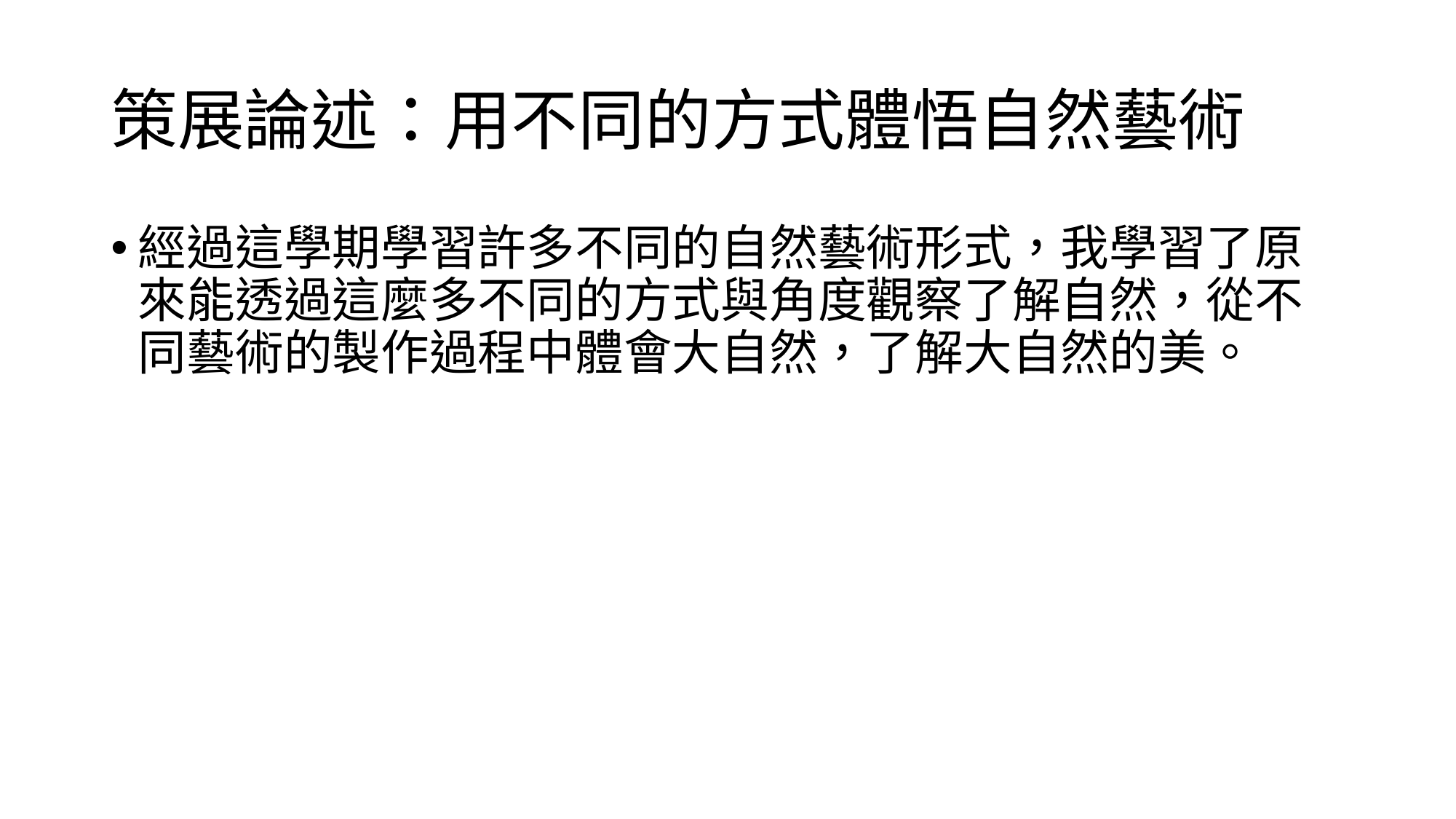

# 策展論述：用不同的方式體悟自然藝術
經過這學期學習許多不同的自然藝術形式，我學習了原來能透過這麼多不同的方式與角度觀察了解自然，從不同藝術的製作過程中體會大自然，了解大自然的美。